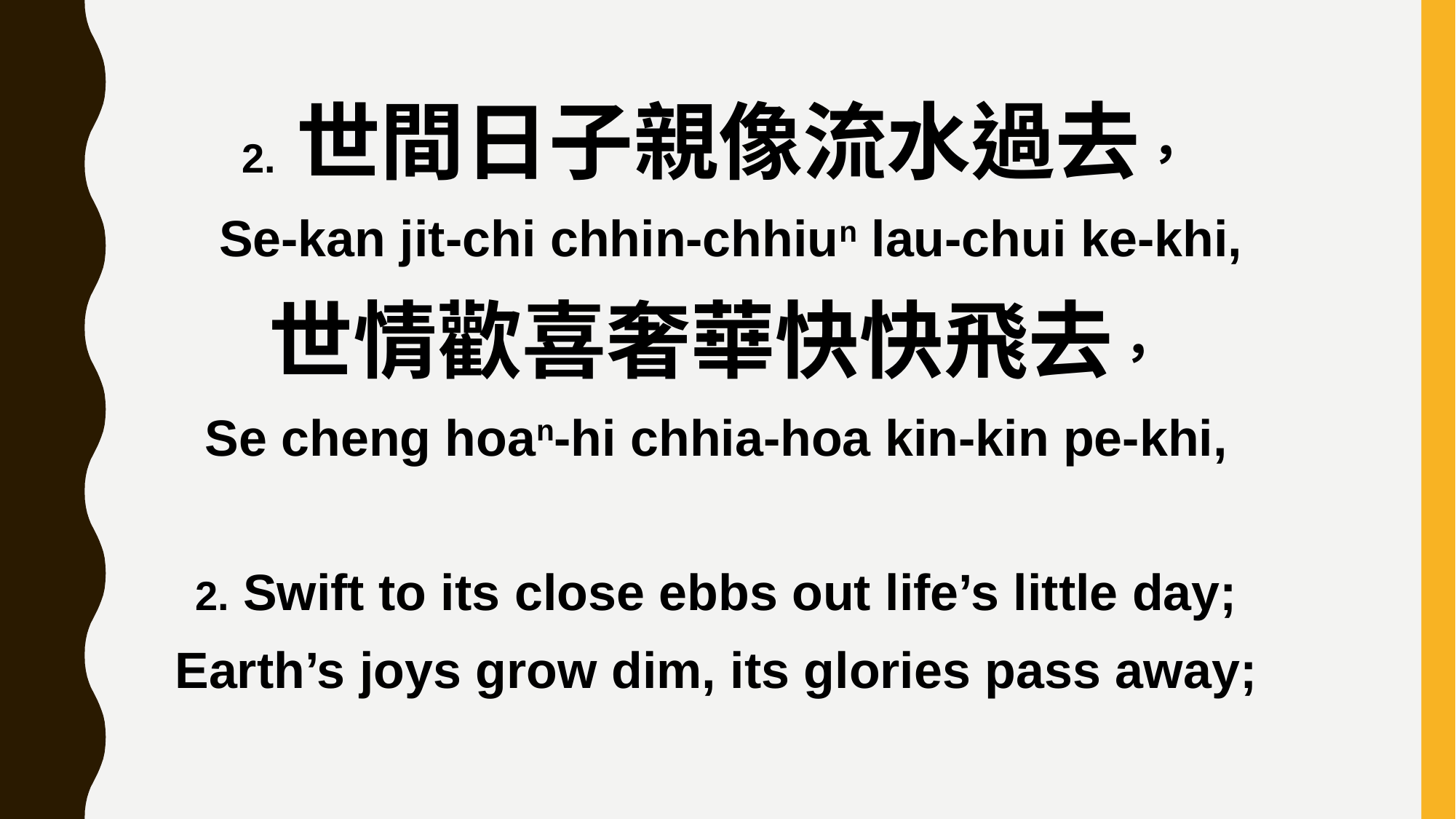

2. 世間日子親像流水過去，
  Se-kan jit-chi chhin-chhiun lau-chui ke-khi,
世情歡喜奢華快快飛去，
Se cheng hoan-hi chhia-hoa kin-kin pe-khi,

2. Swift to its close ebbs out life’s little day;
Earth’s joys grow dim, its glories pass away;